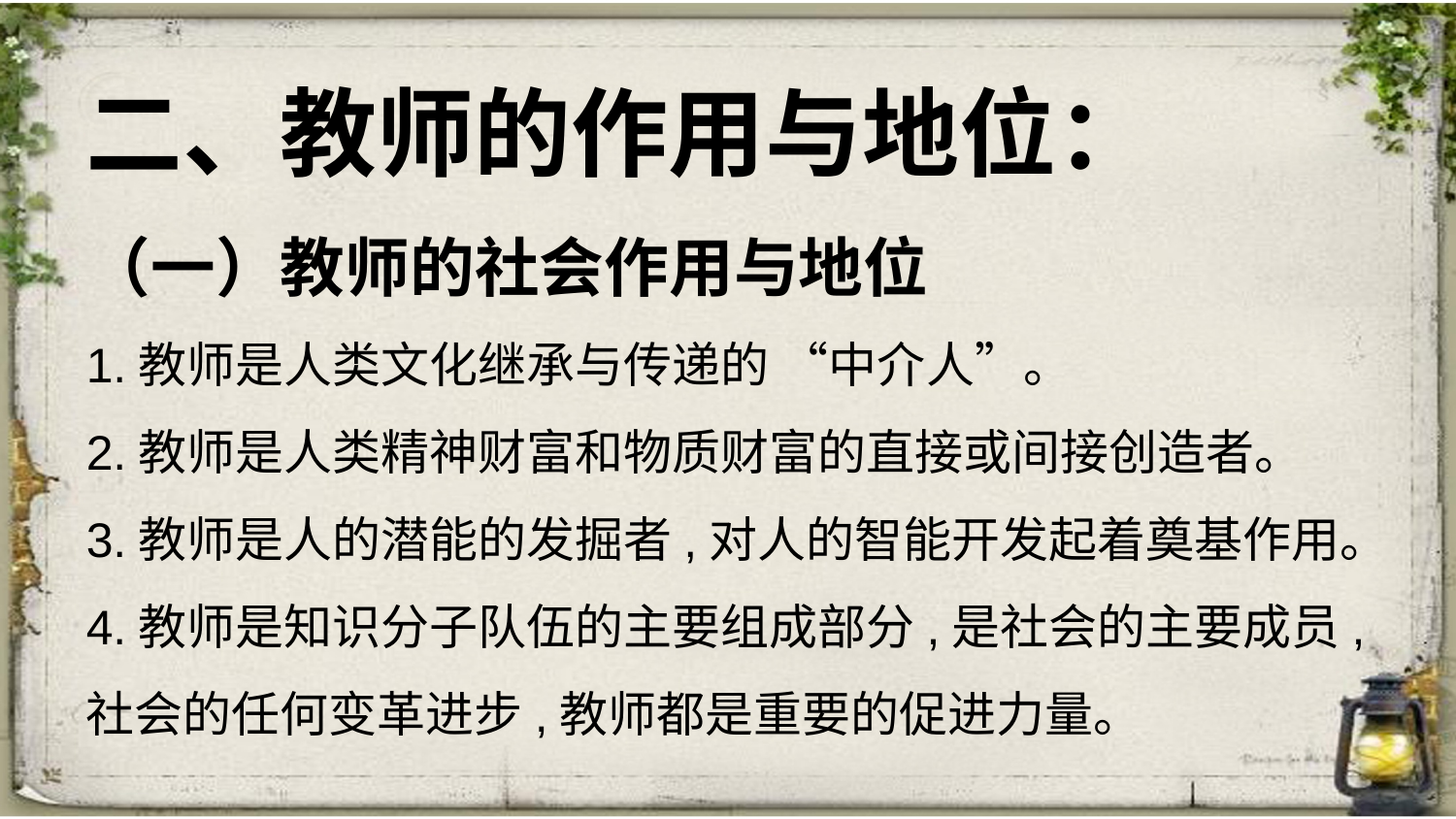

二、教师的作用与地位：
（一）教师的社会作用与地位
1.教师是人类文化继承与传递的 “中介人”。
2.教师是人类精神财富和物质财富的直接或间接创造者。
3.教师是人的潜能的发掘者,对人的智能开发起着奠基作用。
4.教师是知识分子队伍的主要组成部分,是社会的主要成员,社会的任何变革进步,教师都是重要的促进力量。